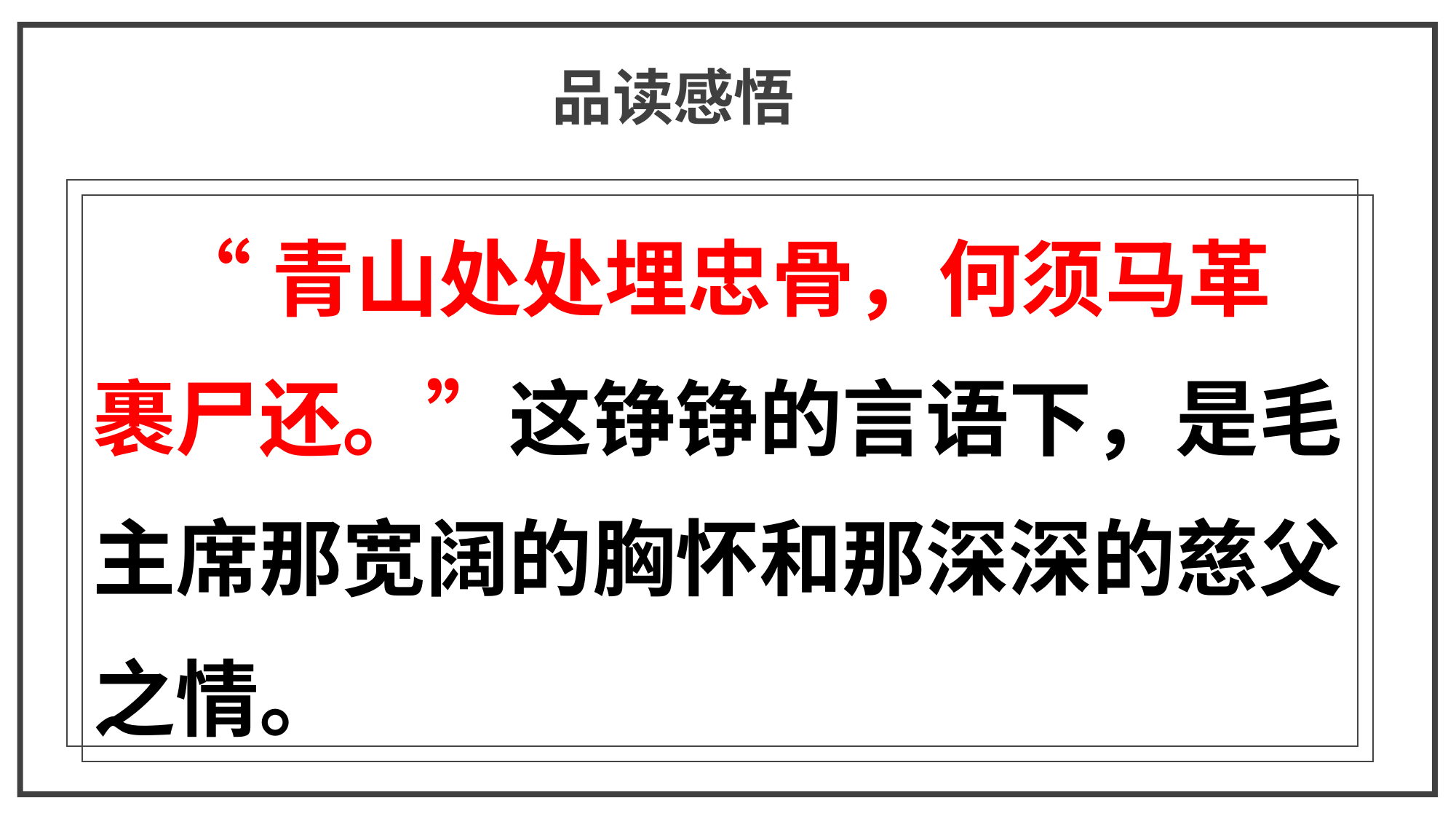

品读感悟

    “青山处处埋忠骨，何须马革裹尸还。”这铮铮的言语下，是毛主席那宽阔的胸怀和那深深的慈父之情。

点击输入标题内容
点击输入标题内容
点击输入标题内容
标题数字等都可以通过点击和重新输入进行更改。建议参考此段文本字体大小风格
标题数字等都可以通过点击和重新输入进行更改。建议参考此段文本字体大小风格
标题数字等都可以通过点击和重新输入进行更改。建议参考此段文本字体大小风格
标题数字等都可以通过点击和重新输入进行更改，菜单开始栏设置中可以对字体、间距、大小、行距等进行修改。建议参考此段文本字体大小风格
标题数字等都可以通过点击和重新输入进行更改，菜单开始栏设置中可以对字体、间距、大小、行距等进行修改。建议参考此段文本字体大小风格